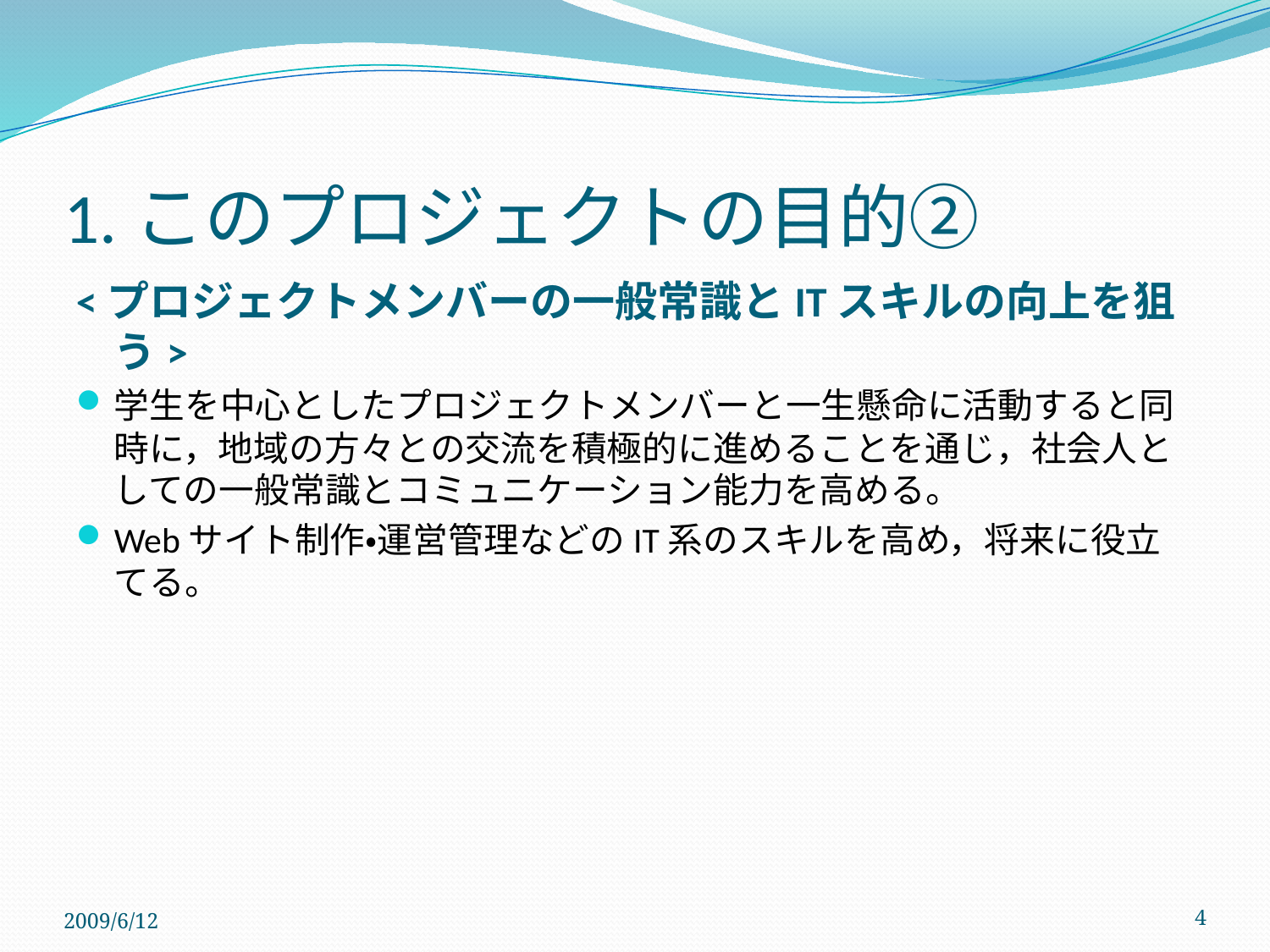

# 1.このプロジェクトの目的②
<プロジェクトメンバーの一般常識とITスキルの向上を狙う>
学生を中心としたプロジェクトメンバーと一生懸命に活動すると同時に，地域の方々との交流を積極的に進めることを通じ，社会人としての一般常識とコミュニケーション能力を高める。
Webサイト制作・運営管理などのIT系のスキルを高め，将来に役立てる。
2009/6/12
4